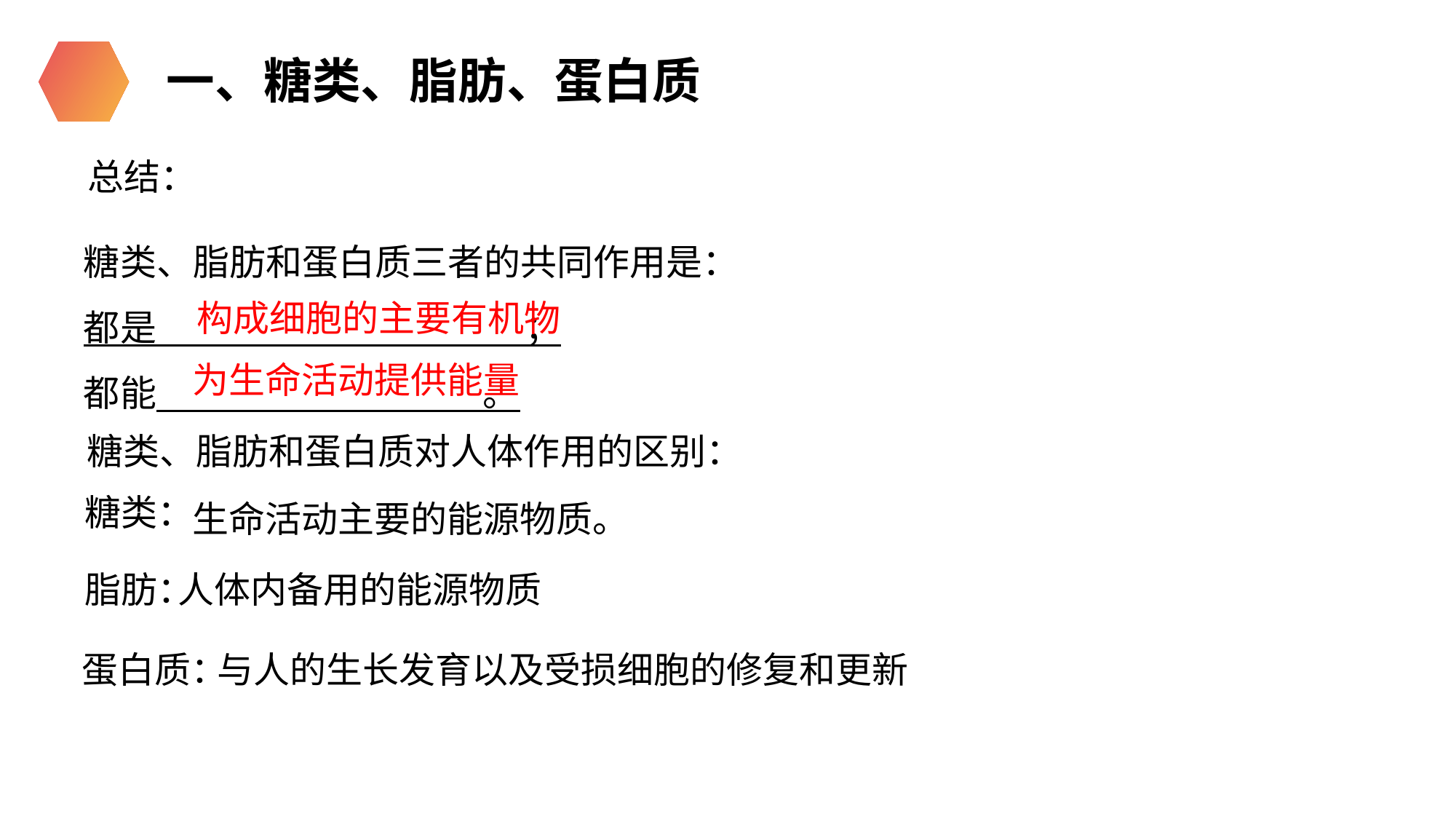

一、糖类、脂肪、蛋白质
总结：
糖类、脂肪和蛋白质三者的共同作用是：
都是                                             ；
都能                                        。
构成细胞的主要有机物
为生命活动提供能量
糖类、脂肪和蛋白质对人体作用的区别：
糖类：
生命活动主要的能源物质。
脂肪：
人体内备用的能源物质
蛋白质：
与人的生长发育以及受损细胞的修复和更新